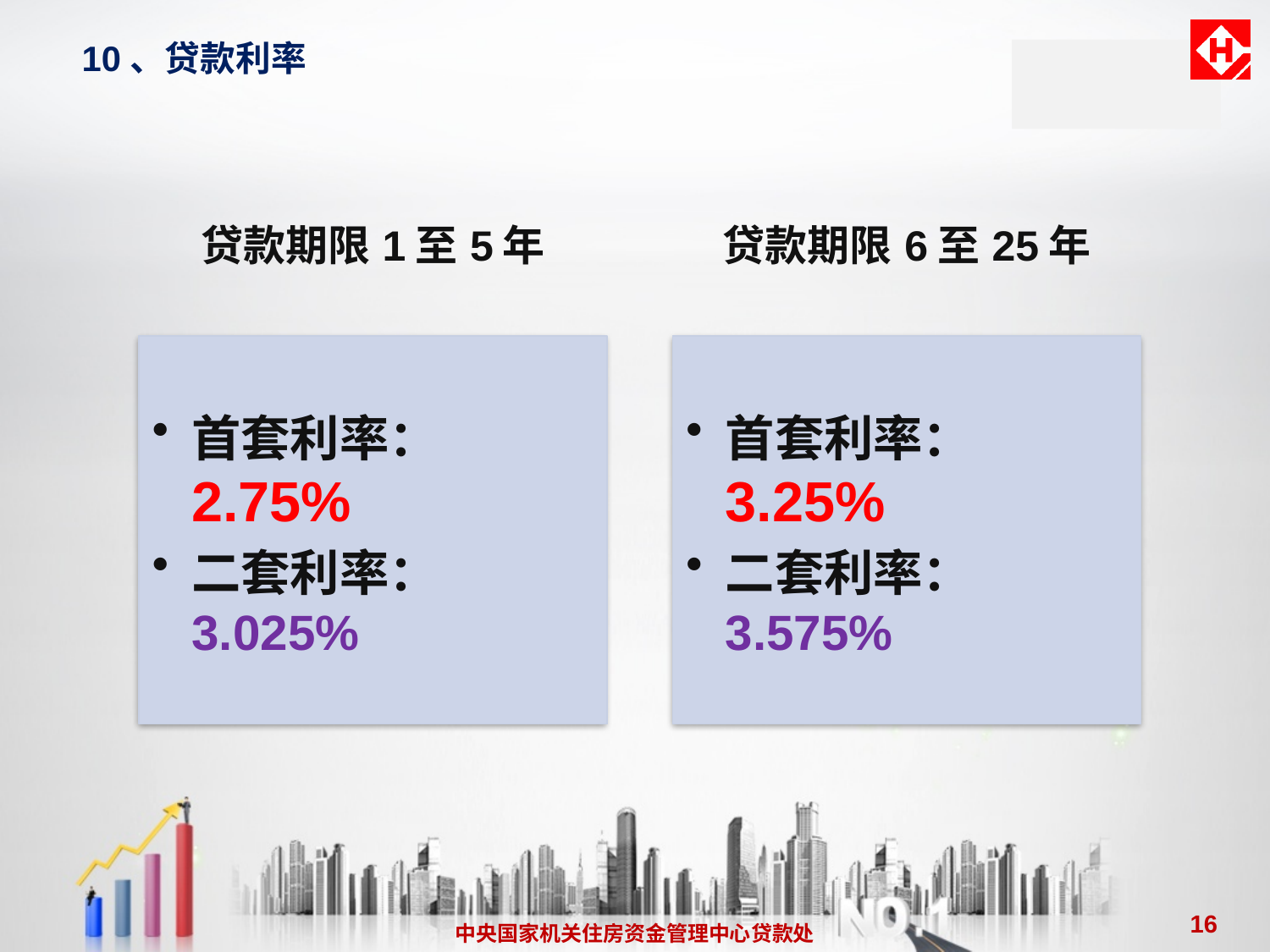

10、贷款利率
贷款期限1至5年
二套利率：3.025%
贷款期限6至25年
二套利率：3.575%
16
中央国家机关住房资金管理中心贷款处